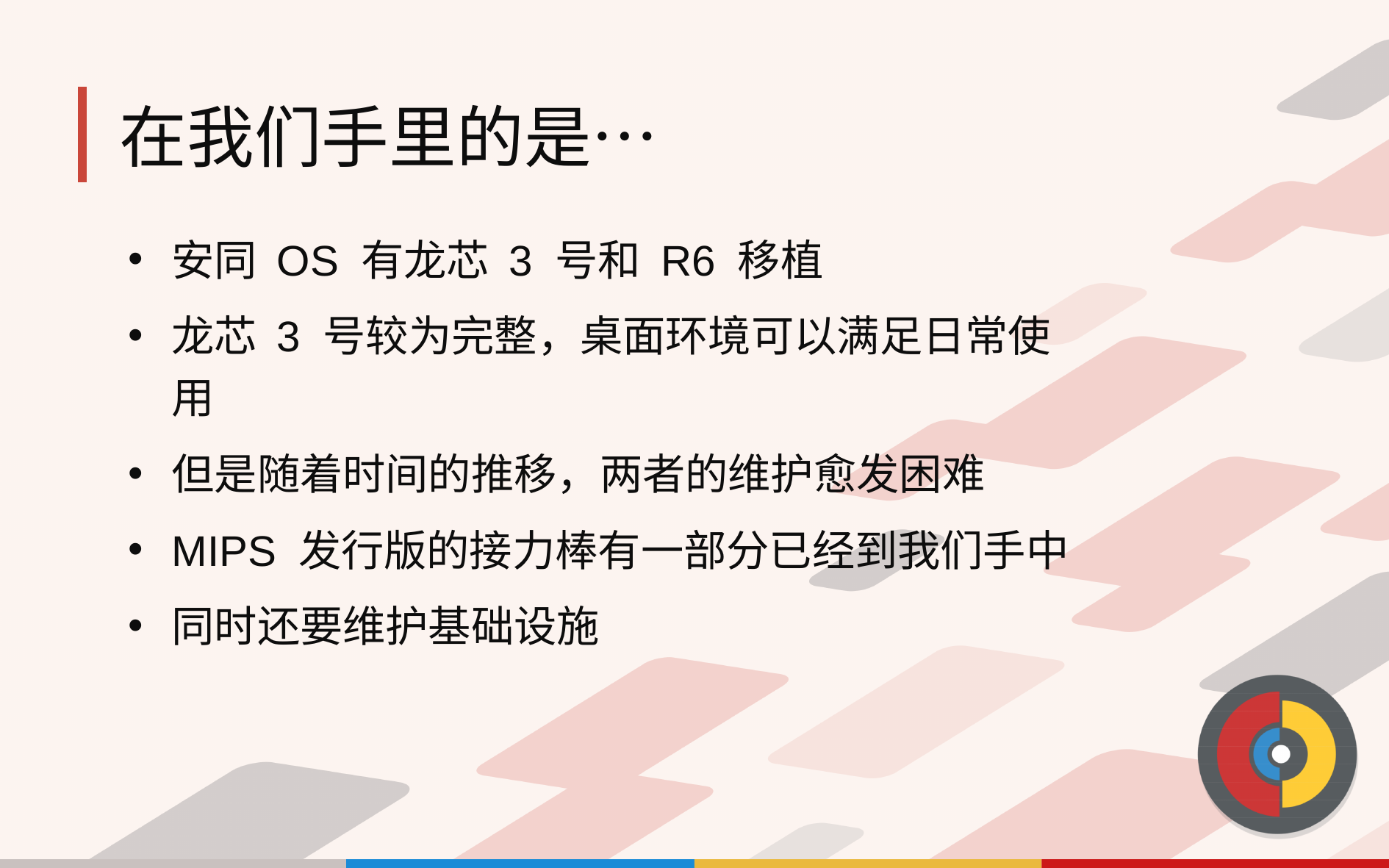

# 在我们手里的是…
安同 OS 有龙芯 3 号和 R6 移植
龙芯 3 号较为完整，桌面环境可以满足日常使用
但是随着时间的推移，两者的维护愈发困难
MIPS 发行版的接力棒有一部分已经到我们手中
同时还要维护基础设施